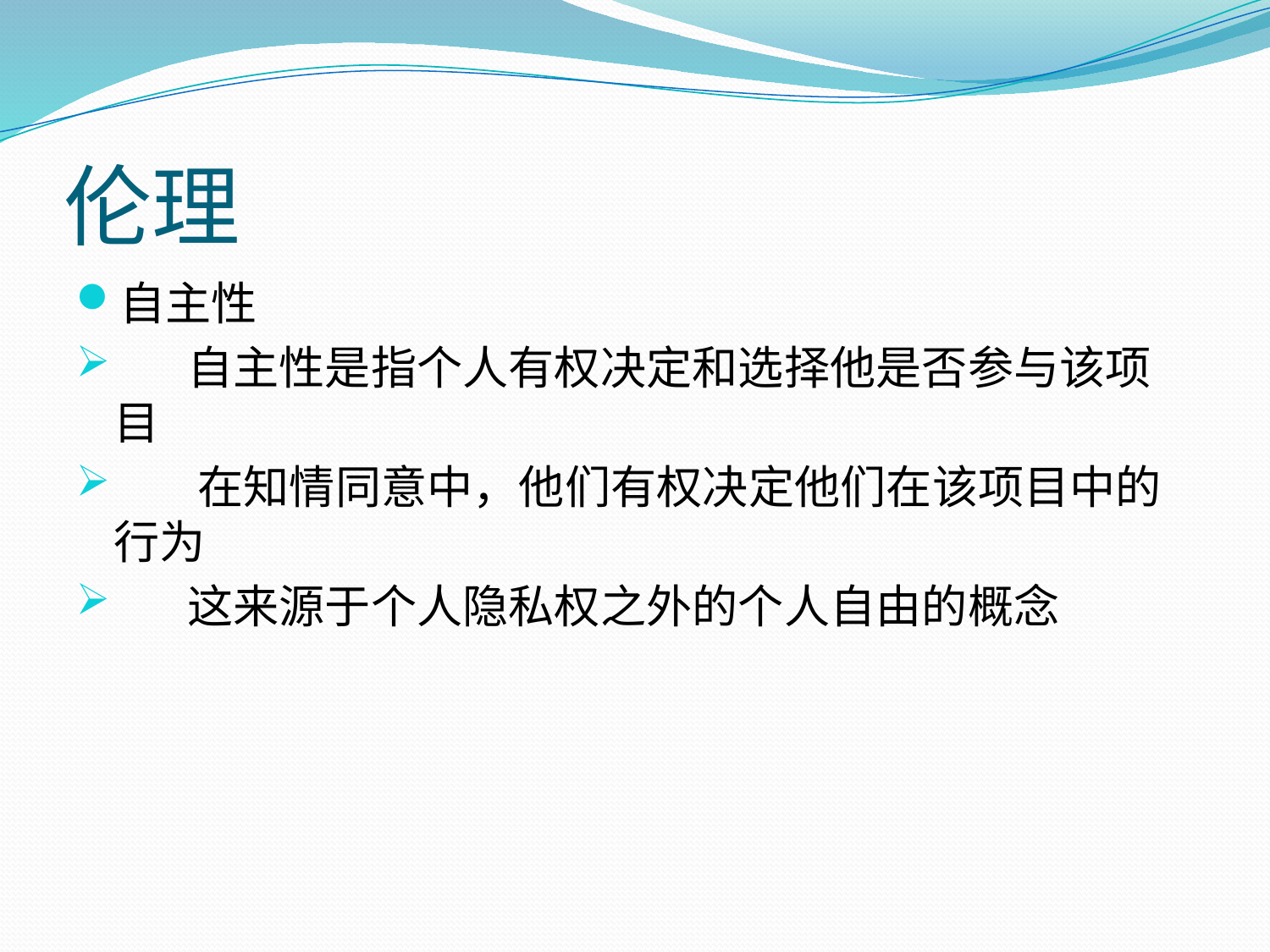

# 伦理
自主性
      自主性是指个人有权决定和选择他是否参与该项目
       在知情同意中，他们有权决定他们在该项目中的行为
      这来源于个人隐私权之外的个人自由的概念